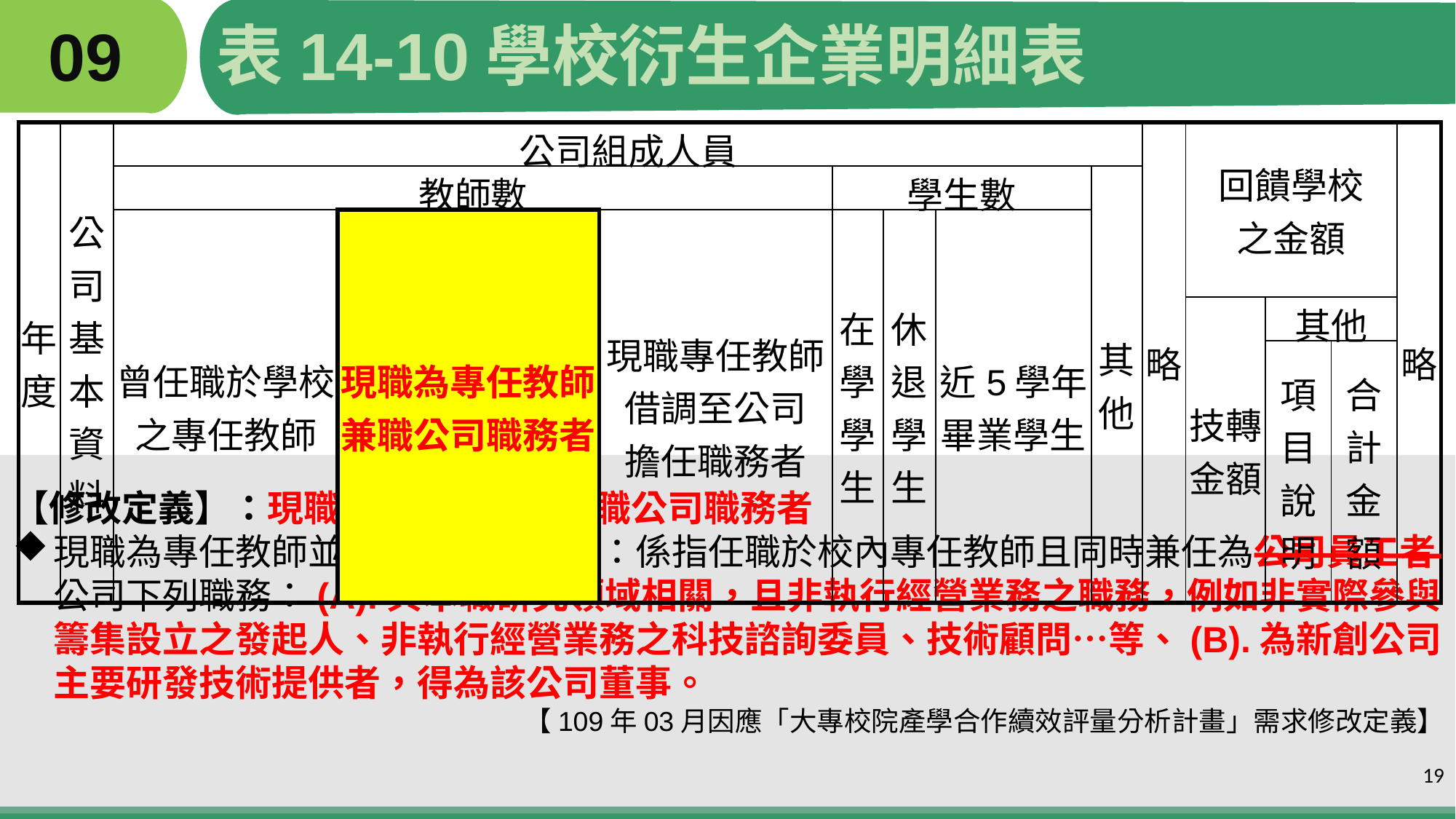

表14-10學校衍生企業明細表
# 09
| 年度 | 公司基本資料 | 公司組成人員 |  |  |  |  |  |  | 略 | 回饋學校 之金額 |  |  | 略 |
| --- | --- | --- | --- | --- | --- | --- | --- | --- | --- | --- | --- | --- | --- |
|  |  | 教師數 |  |  | 學生數 |  |  | 其他 |  |  |  |  |  |
|  |  | 曾任職於學校之專任教師 | 現職為專任教師 兼職公司職務者 | 現職專任教師借調至公司 擔任職務者 | 在學學生 | 休退學生 | 近5學年 畢業學生 |  |  |  |  |  |  |
|  |  |  |  |  |  |  |  |  |  | 技轉 金額 | 其他 |  |  |
|  |  |  |  |  |  |  |  |  |  |  | 項目說明 | 合計金額 |  |
【修改定義】：現職為專任教師並兼職公司職務者
現職為專任教師並兼職公司職務者：係指任職於校內專任教師且同時兼任為公司員工者公司下列職務：(A).與本職研究領域相關，且非執行經營業務之職務，例如非實際參與籌集設立之發起人、非執行經營業務之科技諮詢委員、技術顧問…等、(B).為新創公司主要研發技術提供者，得為該公司董事。
【109年03月因應「大專校院產學合作續效評量分析計畫」需求修改定義】

19